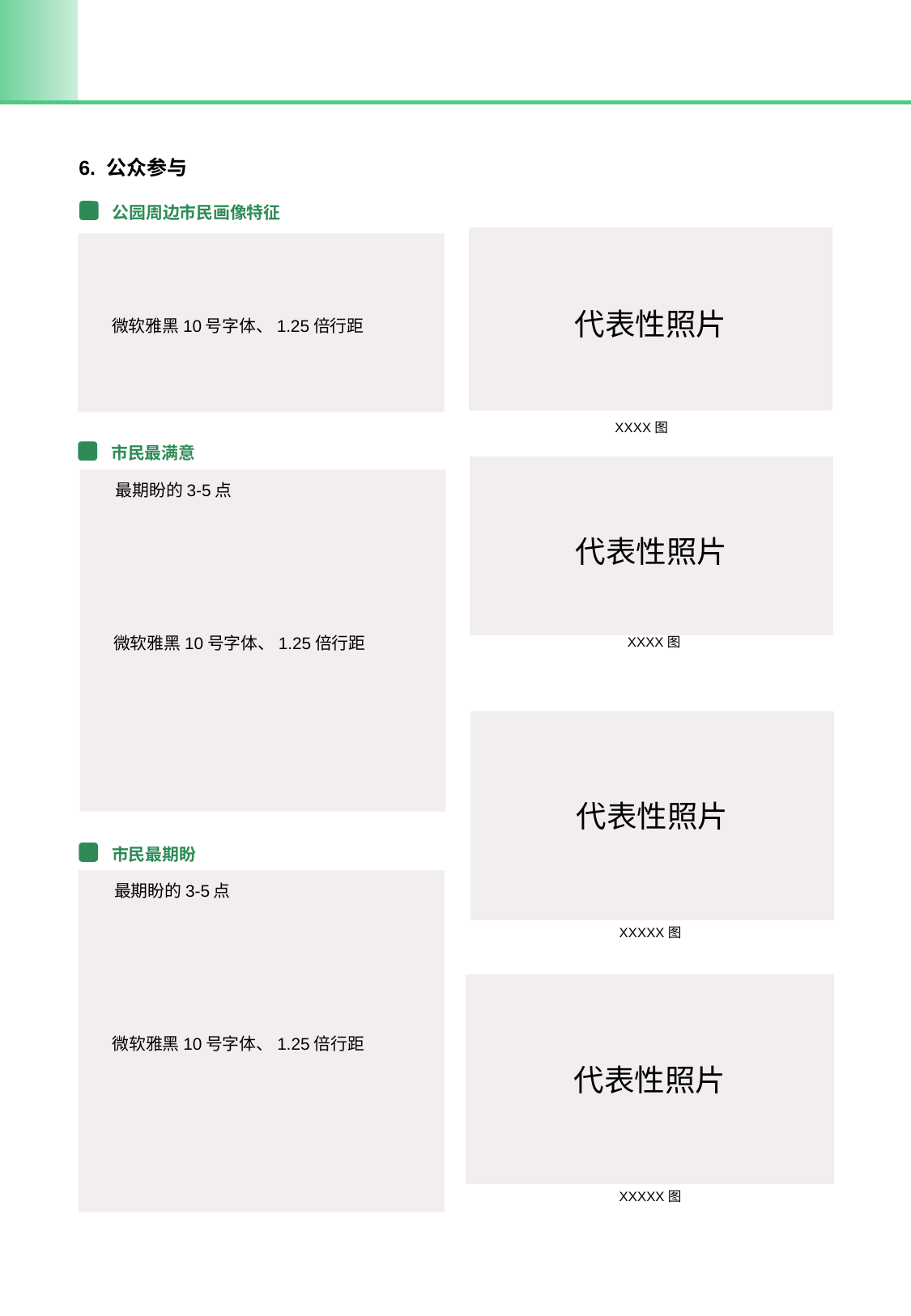

6. 公众参与
公园周边市民画像特征

代表性照片
微软雅黑10号字体、1.25倍行距
XXXX图
市民最满意

代表性照片
微软雅黑10号字体、1.25倍行距
最期盼的3-5点
XXXX图
代表性照片
市民最期盼

微软雅黑10号字体、1.25倍行距
最期盼的3-5点
XXXXX图
代表性照片
XXXXX图